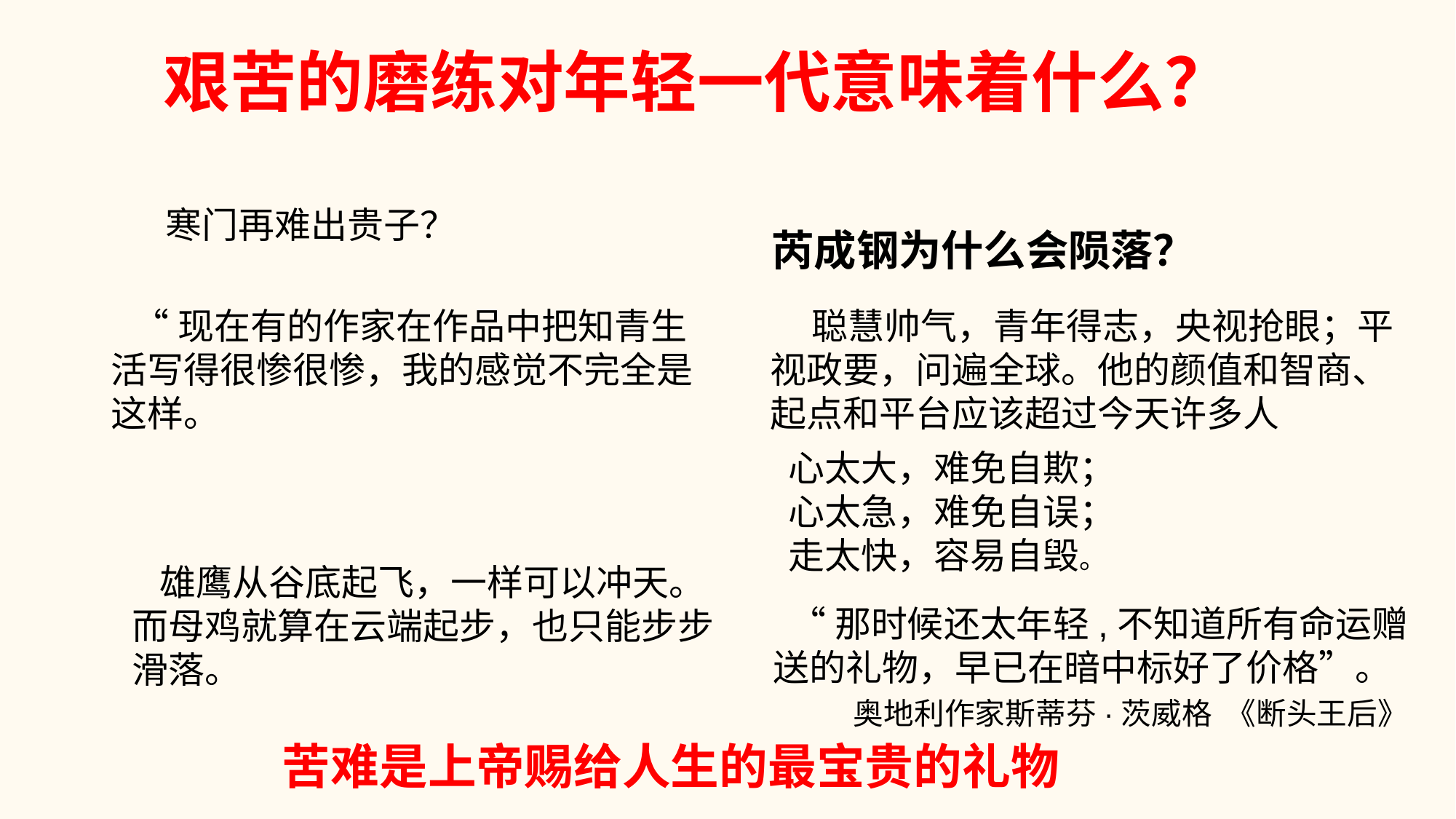

# 艰苦的磨练对年轻一代意味着什么？
   寒门再难出贵子？
芮成钢为什么会陨落？
    “现在有的作家在作品中把知青生活写得很惨很惨，我的感觉不完全是这样。
    聪慧帅气，青年得志，央视抢眼；平视政要，问遍全球。他的颜值和智商、起点和平台应该超过今天许多人
心太大，难免自欺；
心太急，难免自误；
走太快，容易自毁。
    雄鹰从谷底起飞，一样可以冲天。而母鸡就算在云端起步，也只能步步滑落。
 “那时候还太年轻,不知道所有命运赠送的礼物，早已在暗中标好了价格”。    奥地利作家斯蒂芬·茨威格  《断头王后》
苦难是上帝赐给人生的最宝贵的礼物